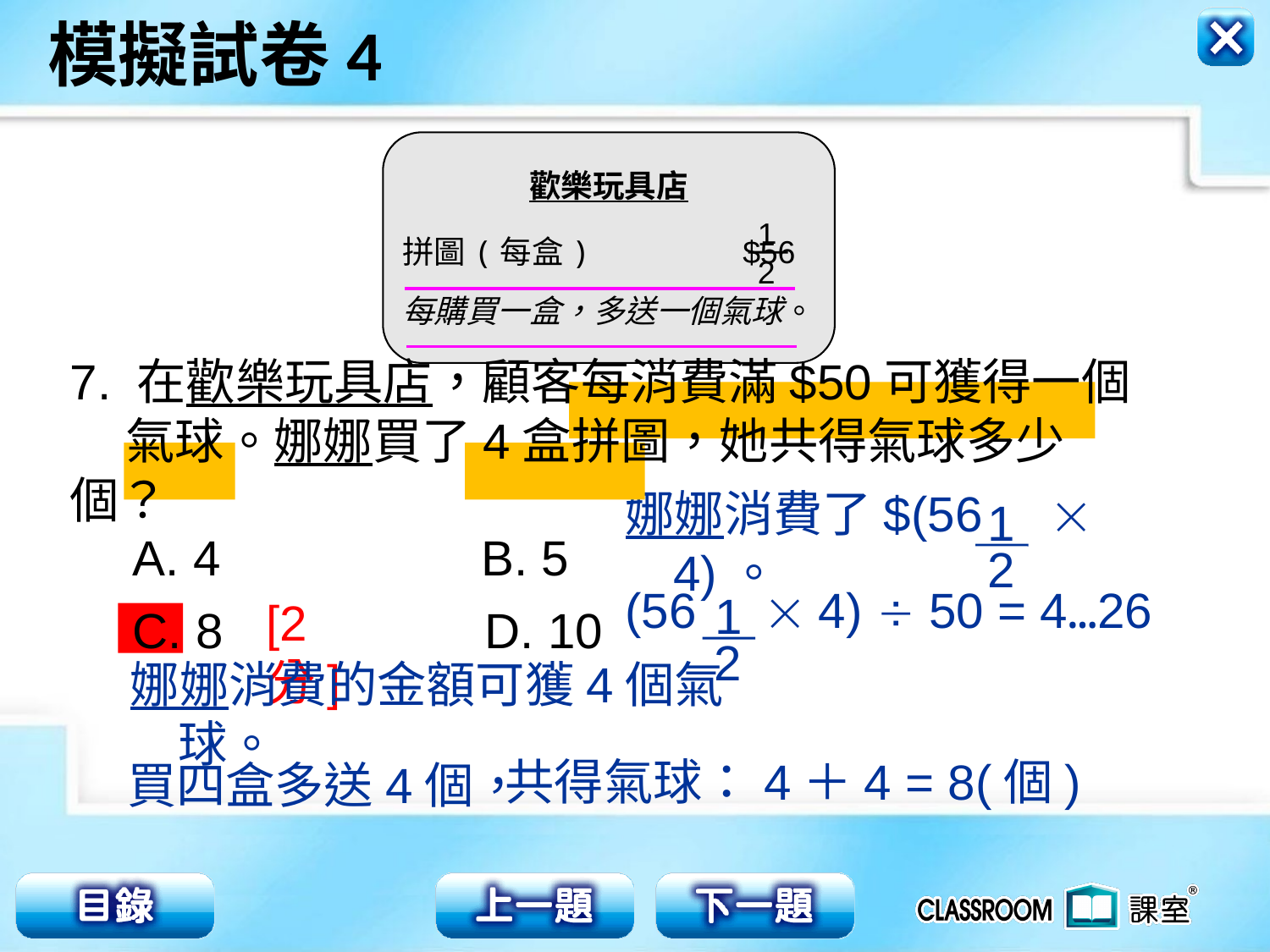

歡樂玩具店
拼圖(每盒)        $56
每購買一盒，多送一個氣球。
1
2

7. 在歡樂玩具店，顧客每消費滿$50可獲得一個
    氣球。娜娜買了4盒拼圖，她共得氣球多少個？

1
2

娜娜消費了$(56     × 4)。
A. 4                   B. 5
C. 8                   D. 10
1
2

(56     × 4) ÷ 50 = 4…26
[2分]

娜娜消費的金額可獲4個氣球。
共得氣球：4＋4 = 8(個)
買四盒多送4個，